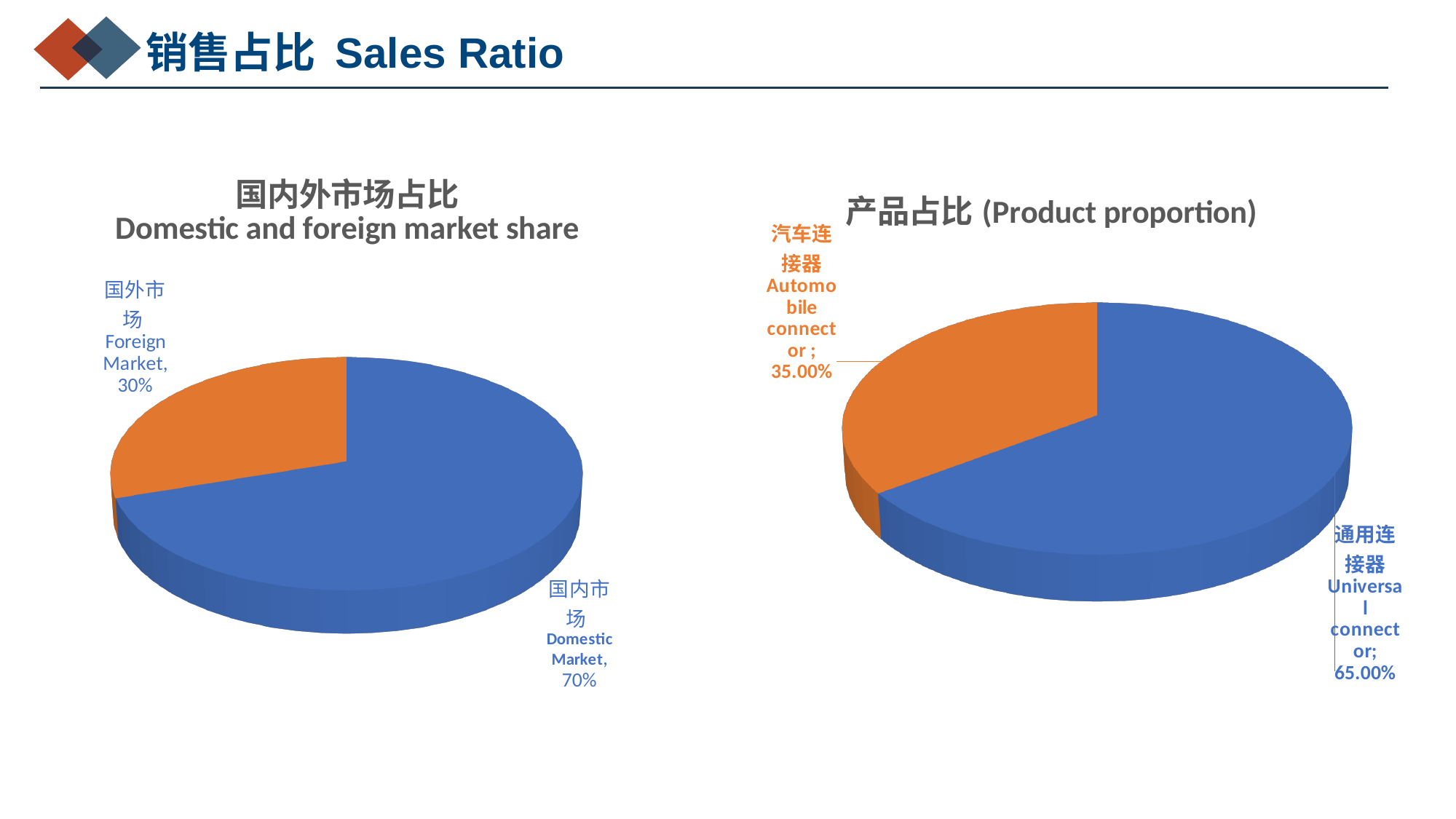

销售占比 Sales Ratio

[unsupported chart]

[unsupported chart]